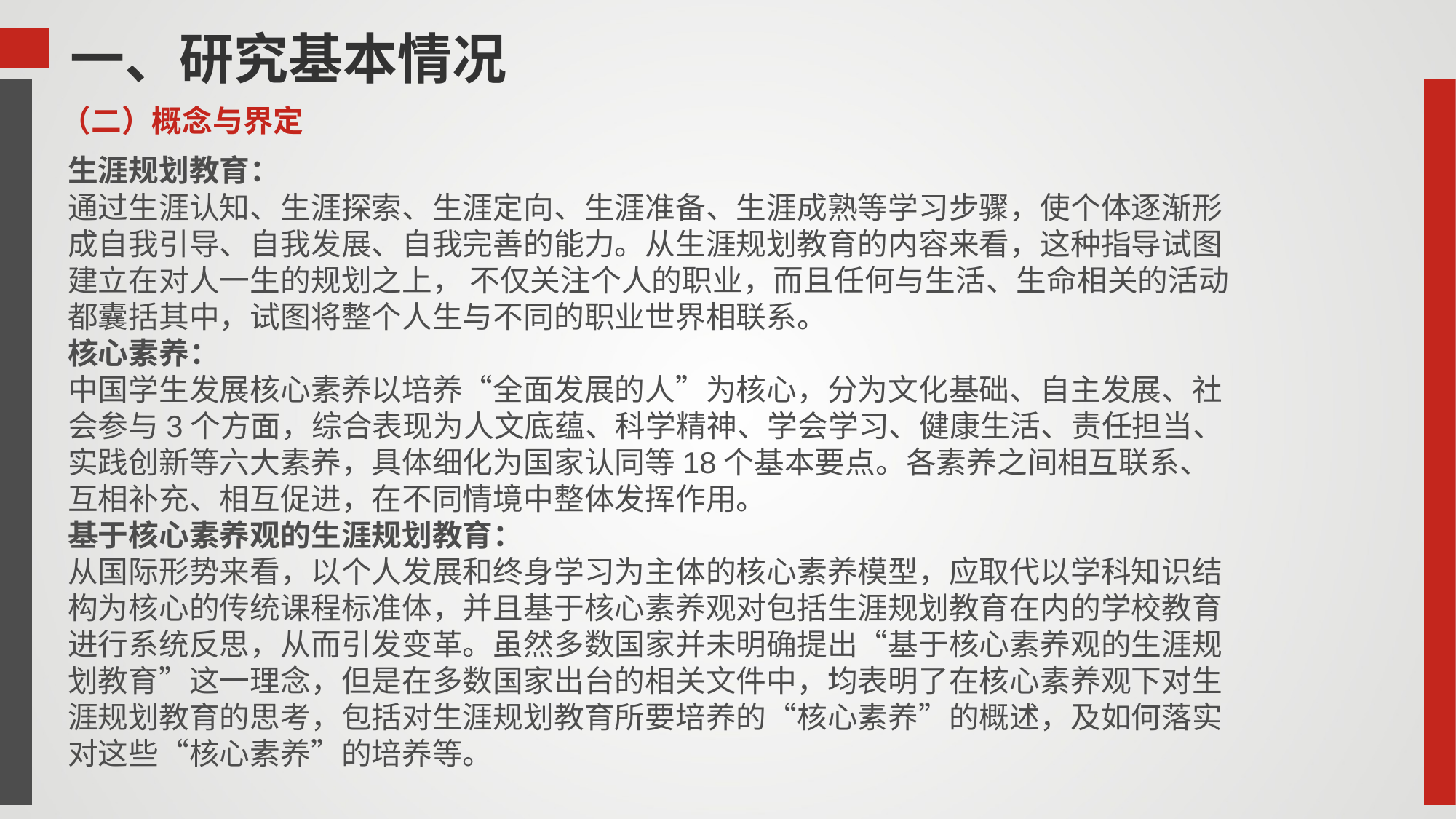

一、研究基本情况

（二）概念与界定
生涯规划教育：
通过生涯认知、生涯探索、生涯定向、生涯准备、生涯成熟等学习步骤，使个体逐渐形成自我引导、自我发展、自我完善的能力。从生涯规划教育的内容来看，这种指导试图建立在对人一生的规划之上， 不仅关注个人的职业，而且任何与生活、生命相关的活动都囊括其中，试图将整个人生与不同的职业世界相联系。
核心素养：
中国学生发展核心素养以培养“全面发展的人”为核心，分为文化基础、自主发展、社会参与3个方面，综合表现为人文底蕴、科学精神、学会学习、健康生活、责任担当、实践创新等六大素养，具体细化为国家认同等18个基本要点。各素养之间相互联系、互相补充、相互促进，在不同情境中整体发挥作用。
基于核心素养观的生涯规划教育：
从国际形势来看，以个人发展和终身学习为主体的核心素养模型，应取代以学科知识结构为核心的传统课程标准体，并且基于核心素养观对包括生涯规划教育在内的学校教育进行系统反思，从而引发变革。虽然多数国家并未明确提出“基于核心素养观的生涯规划教育”这一理念，但是在多数国家出台的相关文件中，均表明了在核心素养观下对生涯规划教育的思考，包括对生涯规划教育所要培养的“核心素养”的概述，及如何落实对这些“核心素养”的培养等。